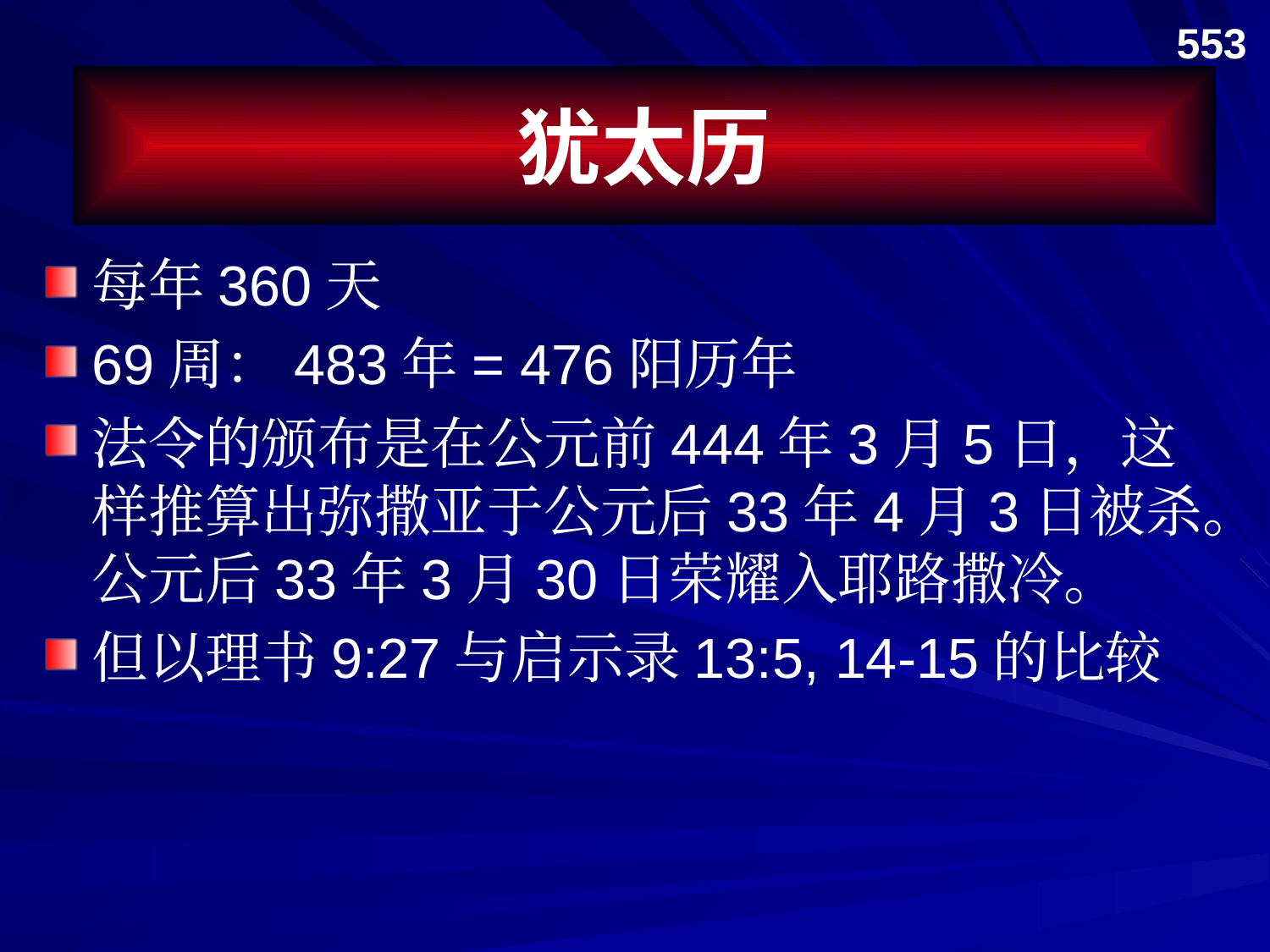

553
犹太历
每年360天
69周：483年= 476阳历年
法令的颁布是在公元前444年3月5日，这样推算出弥撒亚于公元后33年4月3日被杀。公元后33年3月30日荣耀入耶路撒冷。
但以理书9:27与启示录13:5, 14-15的比较